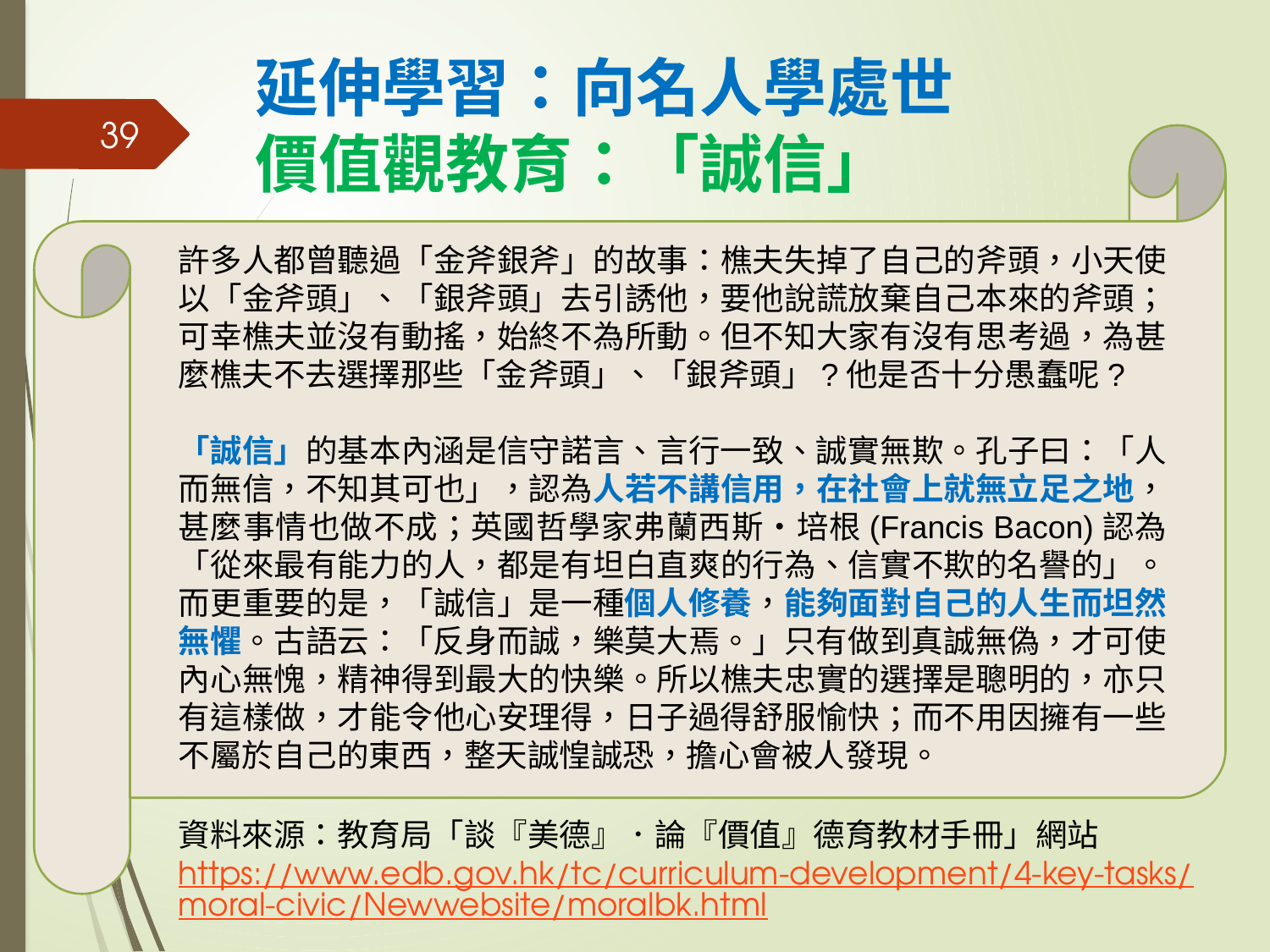

# 延伸學習：向名人學處世 價值觀教育：「誠信」
39

許多人都曾聽過「金斧銀斧」的故事：樵夫失掉了自己的斧頭，小天使以「金斧頭」、「銀斧頭」去引誘他，要他說謊放棄自己本來的斧頭；可幸樵夫並沒有動搖，始終不為所動。但不知大家有沒有思考過，為甚麼樵夫不去選擇那些「金斧頭」、「銀斧頭」?他是否十分愚蠢呢?

「誠信」的基本內涵是信守諾言、言行一致、誠實無欺。孔子曰：「人而無信，不知其可也」，認為人若不講信用，在社會上就無立足之地，甚麼事情也做不成；英國哲學家弗蘭西斯‧培根(Francis Bacon)認為「從來最有能力的人，都是有坦白直爽的行為、信實不欺的名譽的」。而更重要的是，「誠信」是一種個人修養，能夠面對自己的人生而坦然無懼。古語云：「反身而誠，樂莫大焉。」只有做到真誠無偽，才可使內心無愧，精神得到最大的快樂。所以樵夫忠實的選擇是聰明的，亦只有這樣做，才能令他心安理得，日子過得舒服愉快；而不用因擁有一些不屬於自己的東西，整天誠惶誠恐，擔心會被人發現。
資料來源：教育局「談『美德』．論『價值』德育教材手冊」網站
https://www.edb.gov.hk/tc/curriculum-development/4-key-tasks/moral-civic/Newwebsite/moralbk.html